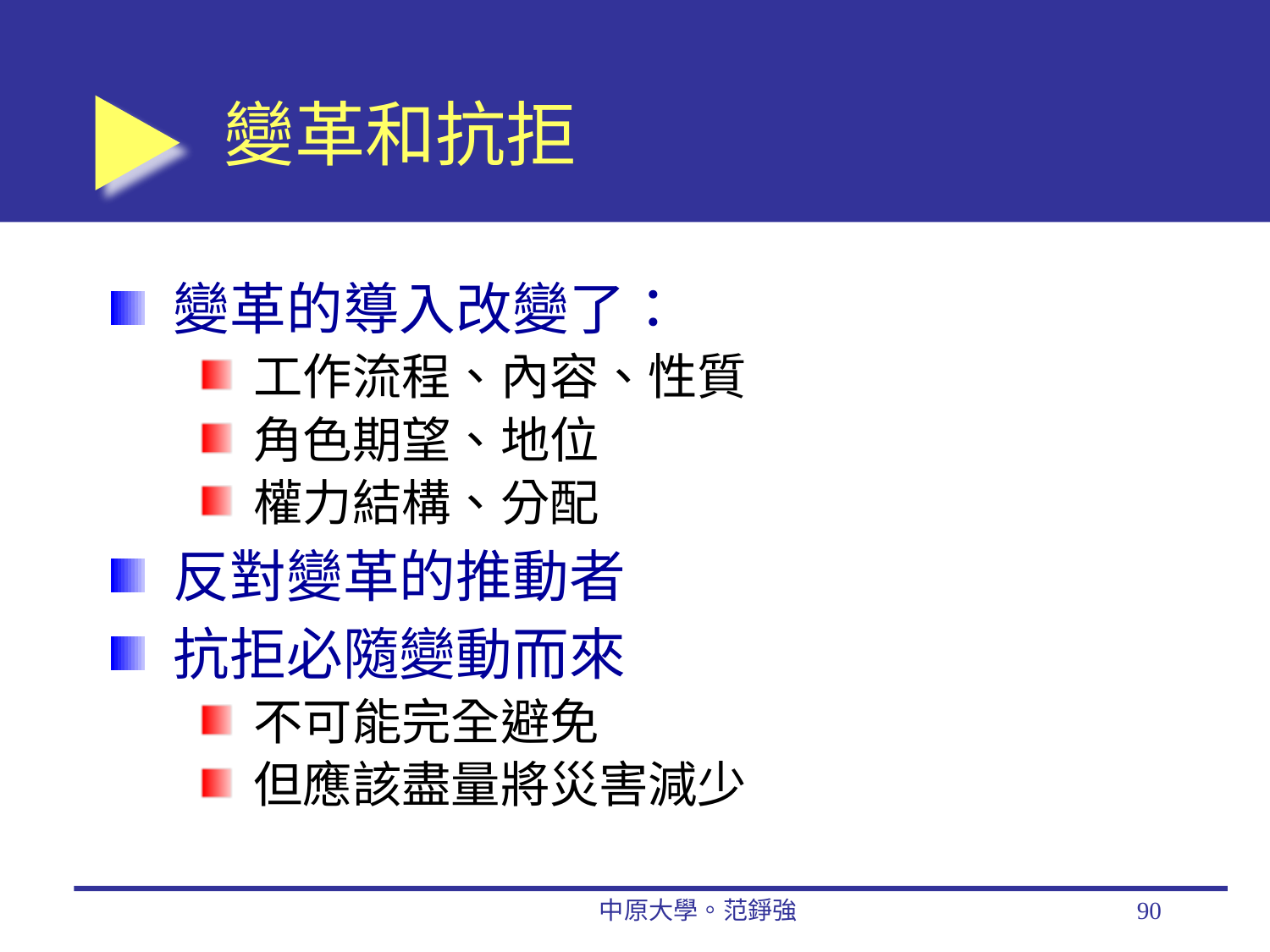

# 變革和抗拒
變革的導入改變了：
工作流程、內容、性質
角色期望、地位
權力結構、分配
反對變革的推動者
抗拒必隨變動而來
不可能完全避免
但應該盡量將災害減少
中原大學。范錚強
90